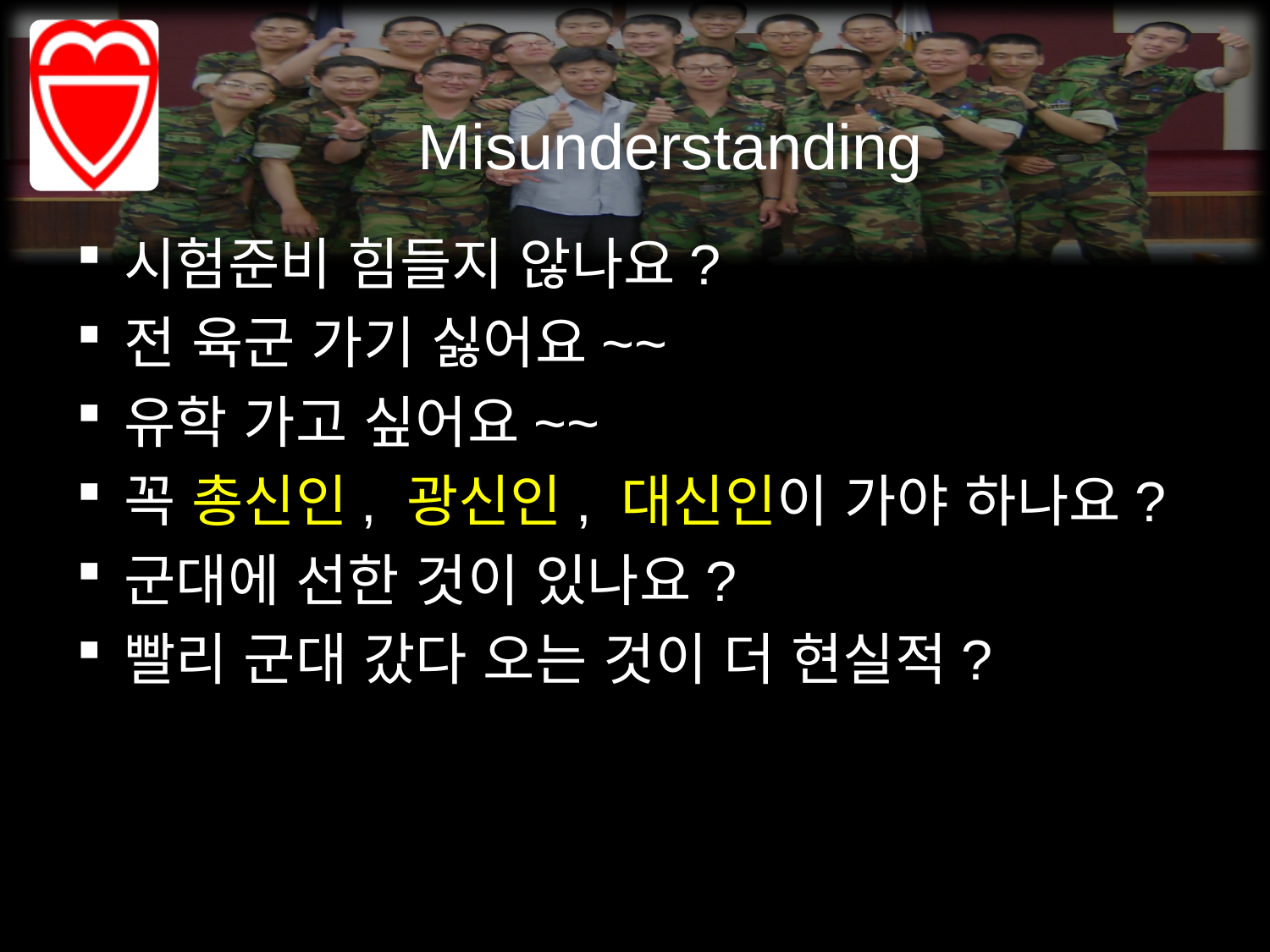

Misunderstanding
시험준비 힘들지 않나요?
전 육군 가기 싫어요~~
유학 가고 싶어요~~
꼭 총신인, 광신인, 대신인이 가야 하나요?
군대에 선한 것이 있나요?
빨리 군대 갔다 오는 것이 더 현실적?